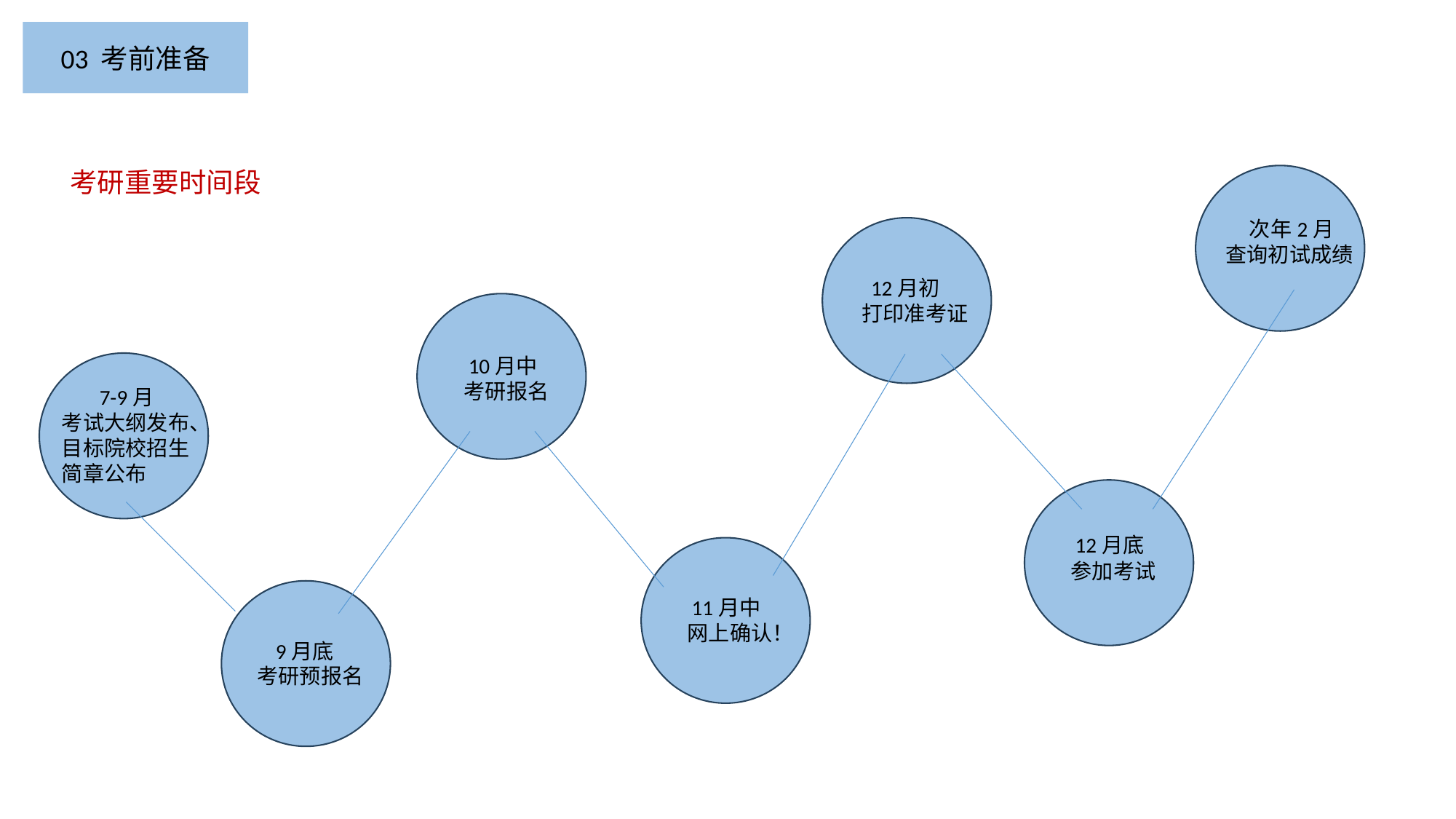

03 考前准备
考研重要时间段

        次年2月
   查询初试成绩

        12月初
     打印准考证

        10月中
      考研报名

        7-9月
考试大纲发布、目标院校招生简章公布

        12月底
      参加考试

        11月中
      网上确认！
        9月底
   考研预报名